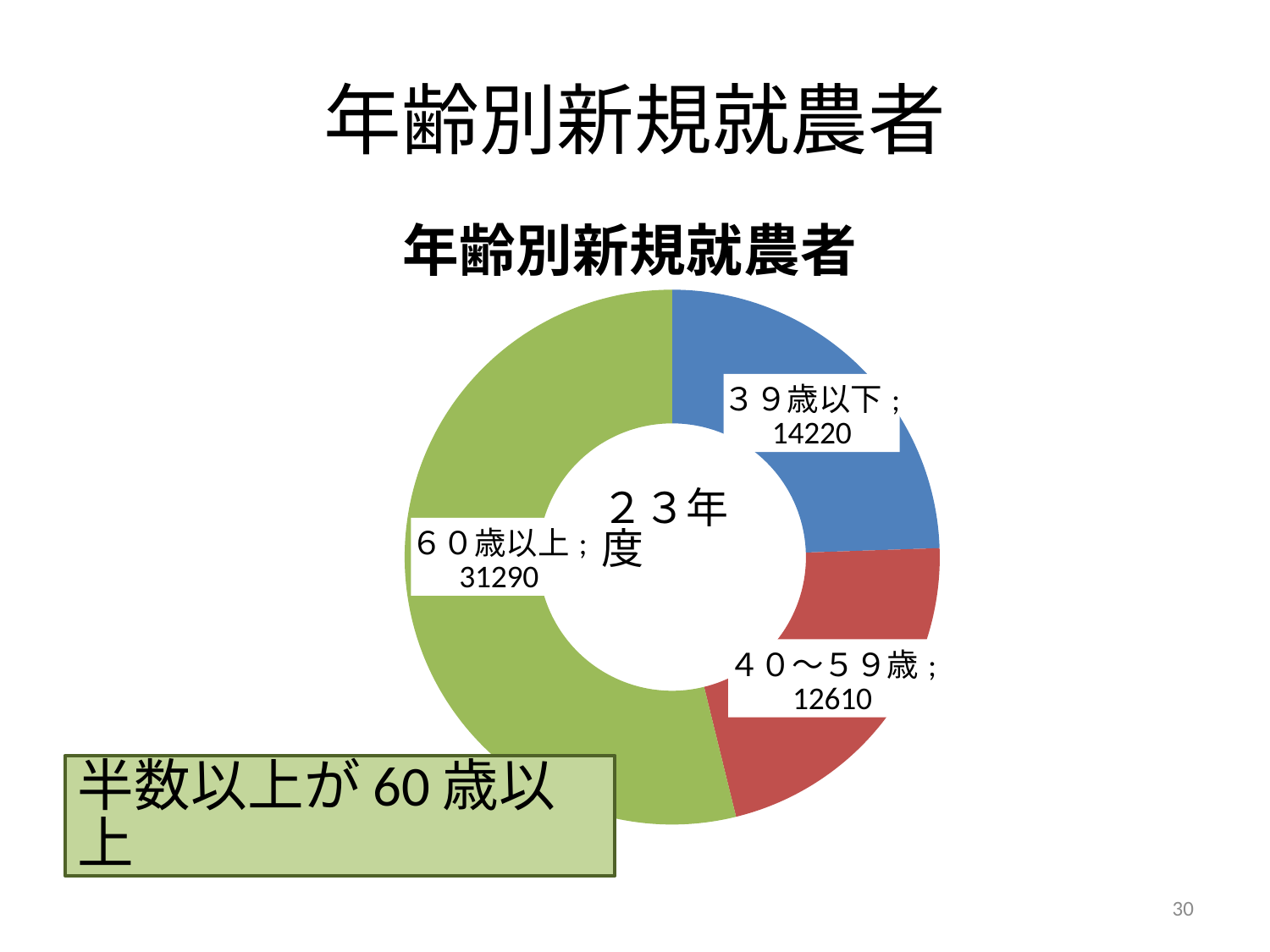

# 年齢別新規就農者

### Chart: 年齢別新規就農者

| Category |  |
|---|---|
| ３９歳以下 | 14220.0 |
| ４０～５９歳 | 12610.0 |
| ６０歳以上 | 31290.0 |
30